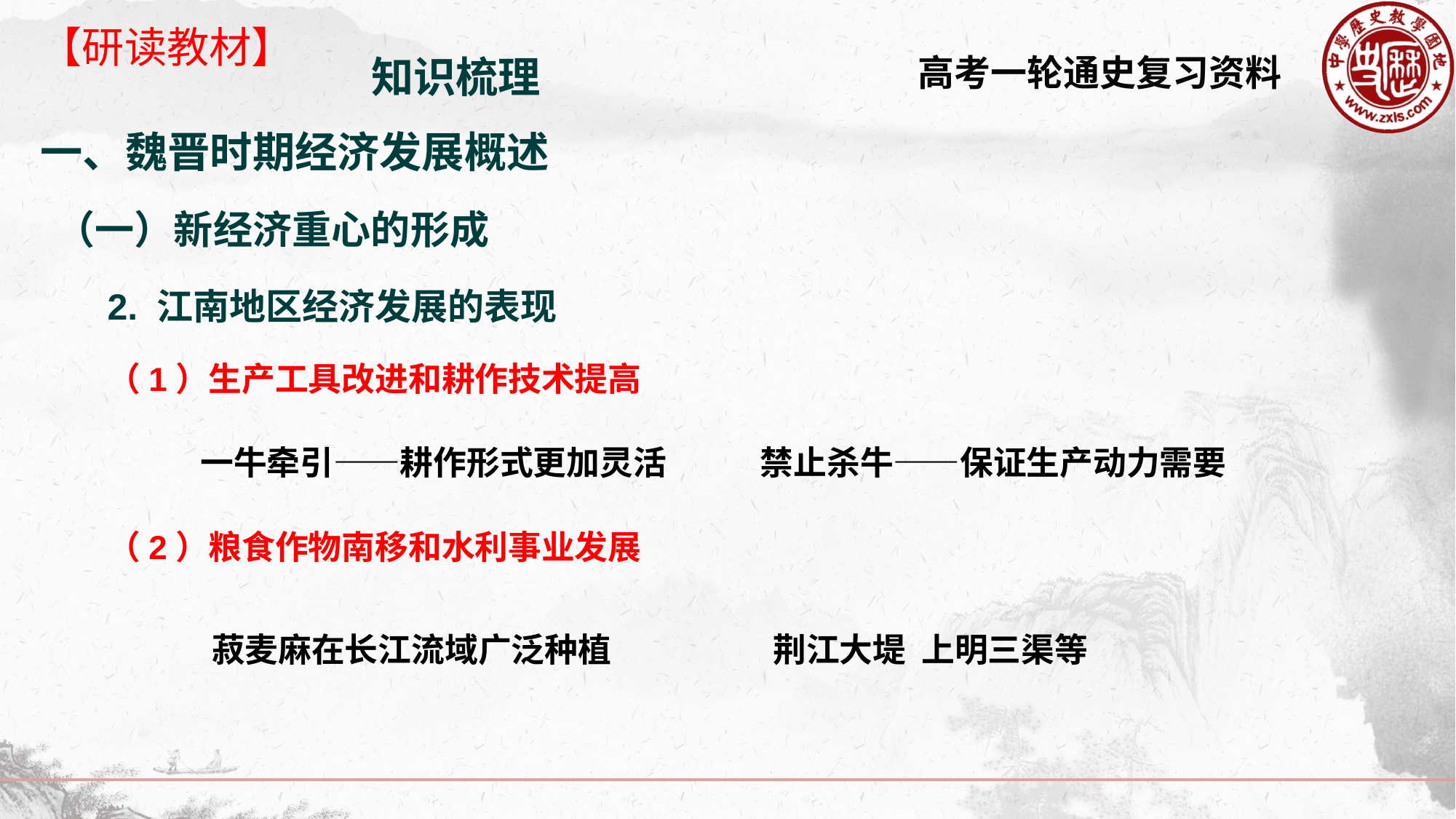

【研读教材】
知识梳理
一、魏晋时期经济发展概述
（一）新经济重心的形成
2. 江南地区经济发展的表现
（1）生产工具改进和耕作技术提高
一牛牵引——耕作形式更加灵活
禁止杀牛——保证生产动力需要
（2）粮食作物南移和水利事业发展
菽麦麻在长江流域广泛种植
荆江大堤  上明三渠等